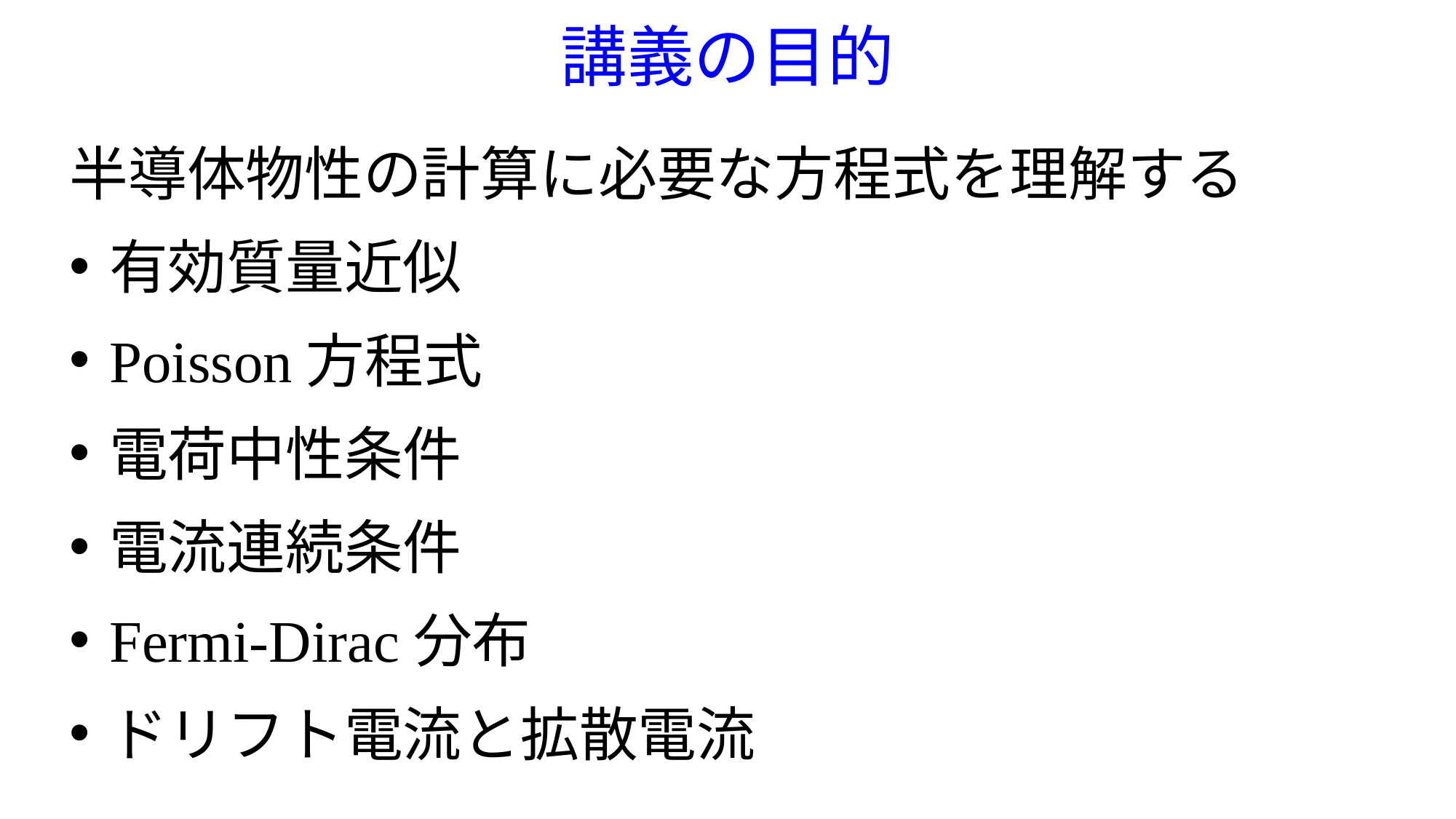

# 講義の目的
半導体物性の計算に必要な方程式を理解する
有効質量近似
Poisson方程式
電荷中性条件
電流連続条件
Fermi-Dirac分布
ドリフト電流と拡散電流